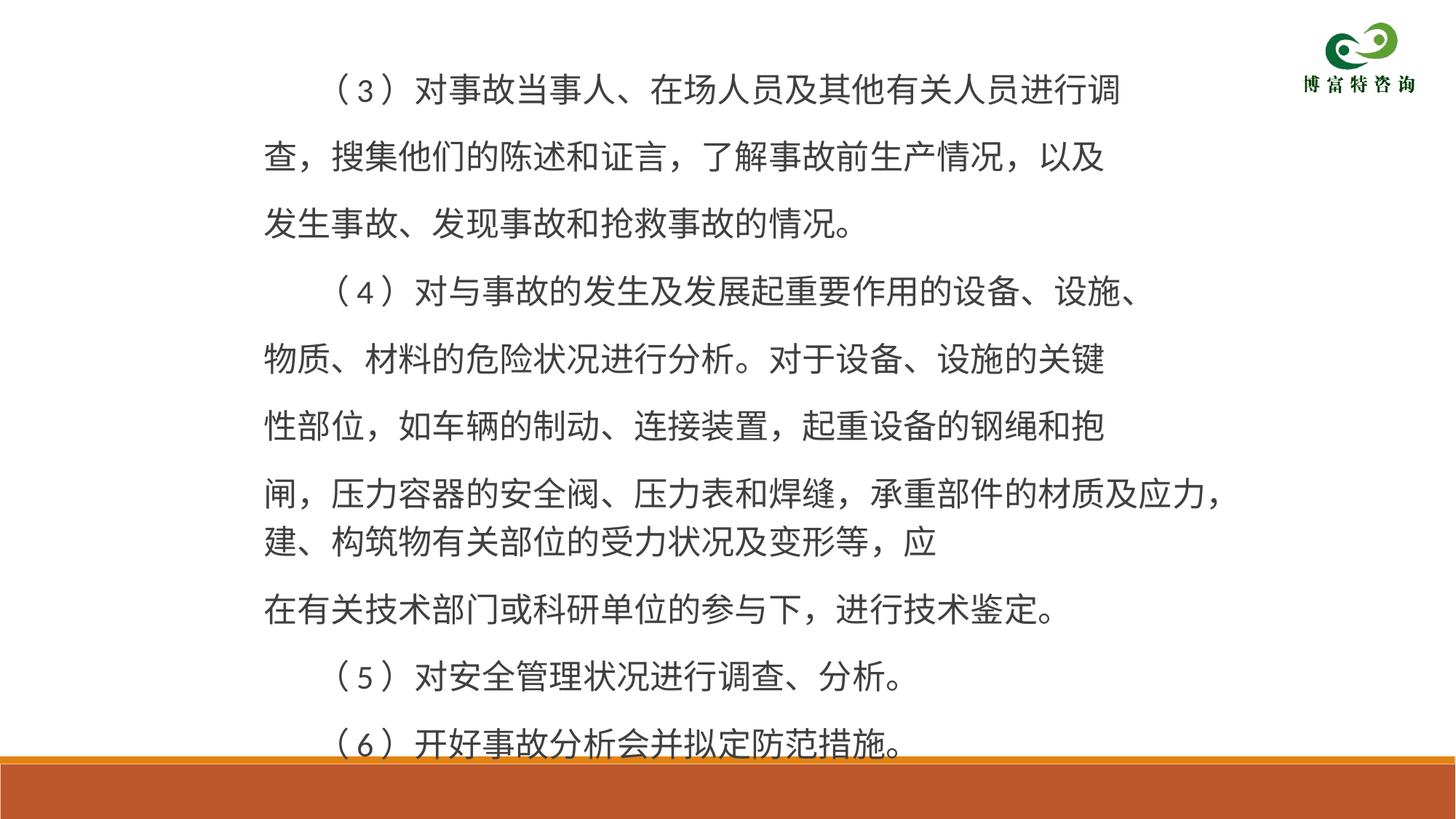

（3）对事故当事人、在场人员及其他有关人员进行调
查，搜集他们的陈述和证言，了解事故前生产情况，以及
发生事故、发现事故和抢救事故的情况。
      （4）对与事故的发生及发展起重要作用的设备、设施、
物质、材料的危险状况进行分析。对于设备、设施的关键
性部位，如车辆的制动、连接装置，起重设备的钢绳和抱
闸，压力容器的安全阀、压力表和焊缝，承重部件的材质及应力，建、构筑物有关部位的受力状况及变形等，应
在有关技术部门或科研单位的参与下，进行技术鉴定。
      （5）对安全管理状况进行调查、分析。
      （6）开好事故分析会并拟定防范措施。